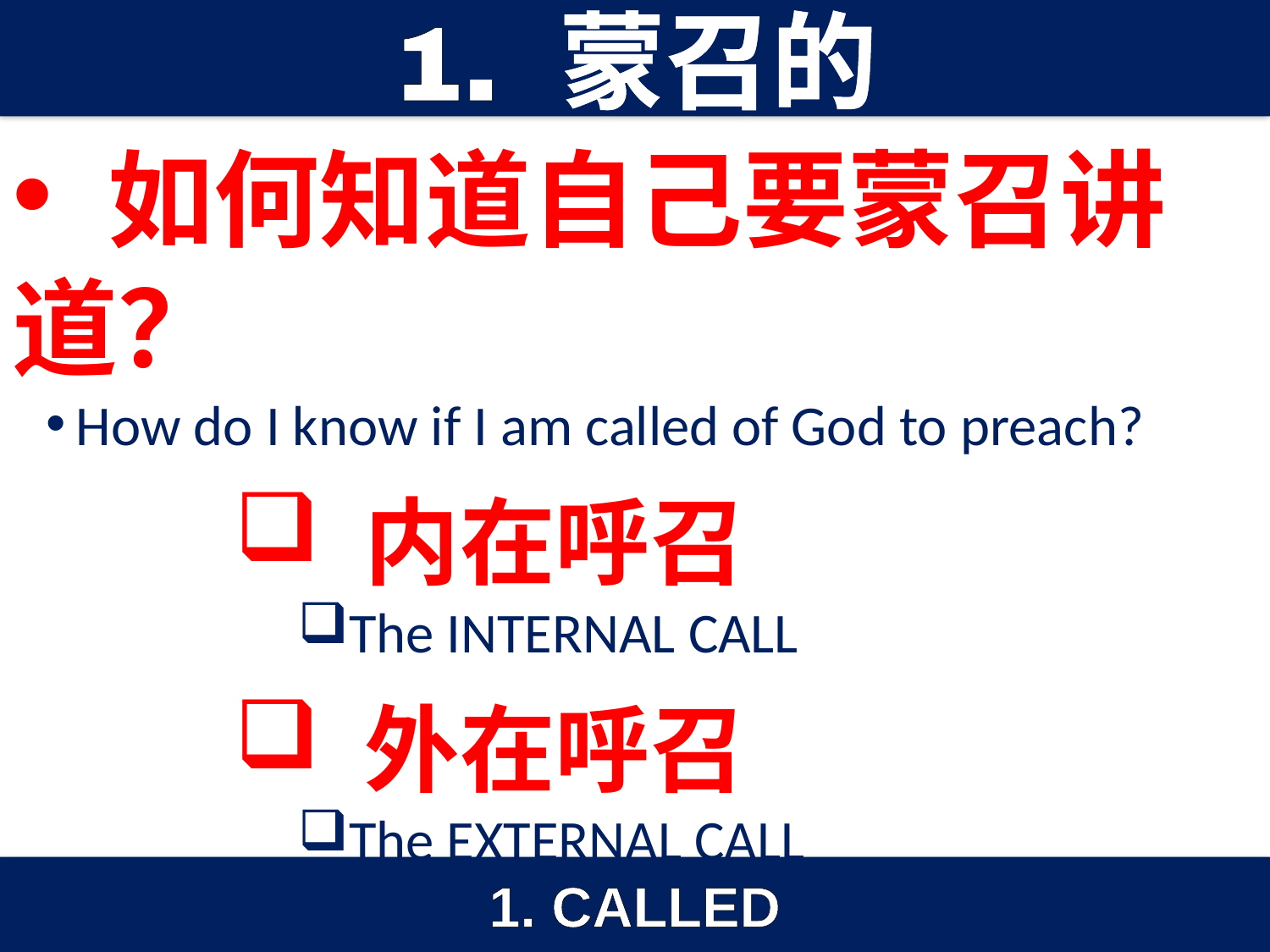

1. 蒙召的
 如何知道自己要蒙召讲道？
How do I know if I am called of God to preach?

 内在呼召
The INTERNAL CALL

 外在呼召
The EXTERNAL CALL

1. CALLED